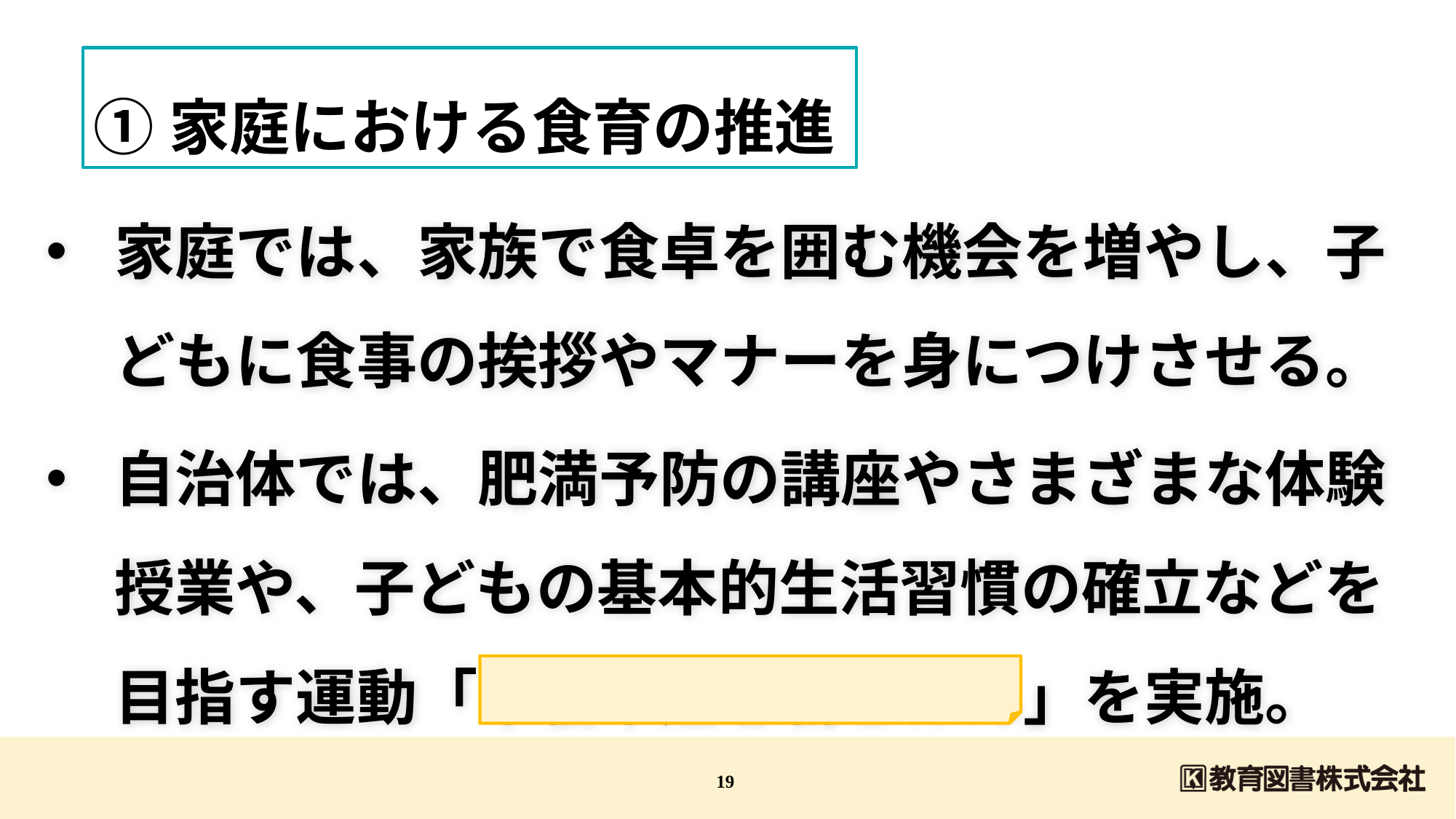

①家庭における食育の推進
家庭では、家族で食卓を囲む機会を増やし、子どもに食事の挨拶やマナーを身につけさせる。
自治体では、肥満予防の講座やさまざまな体験授業や、子どもの基本的生活習慣の確立などを目指す運動「早寝早起き朝ごはん」を実施。

19